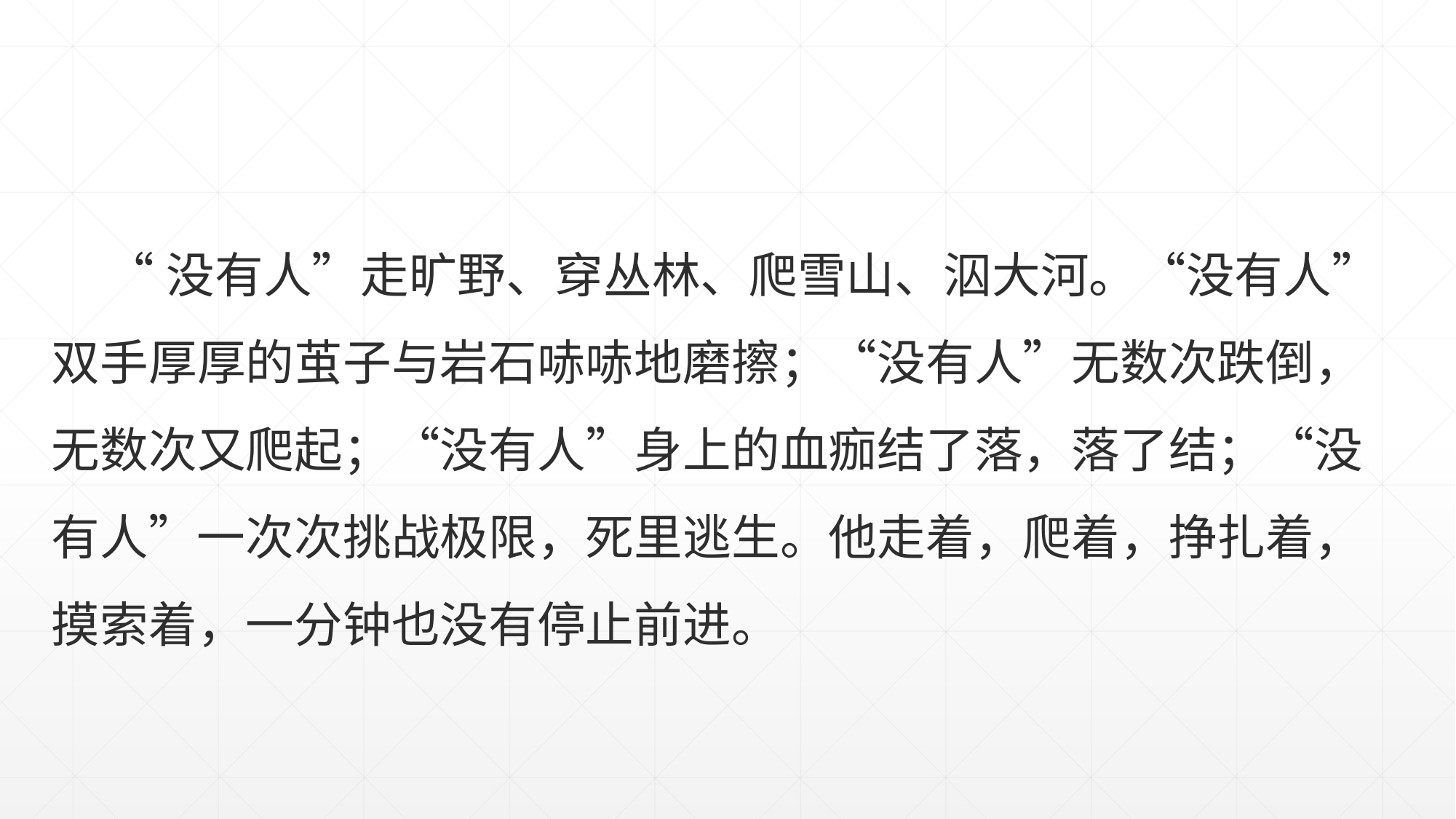

“没有人”走旷野、穿丛林、爬雪山、泅大河。“没有人”双手厚厚的茧子与岩石哧哧地磨擦；“没有人”无数次跌倒，无数次又爬起；“没有人”身上的血痂结了落，落了结；“没有人”一次次挑战极限，死里逃生。他走着，爬着，挣扎着，摸索着，一分钟也没有停止前进。